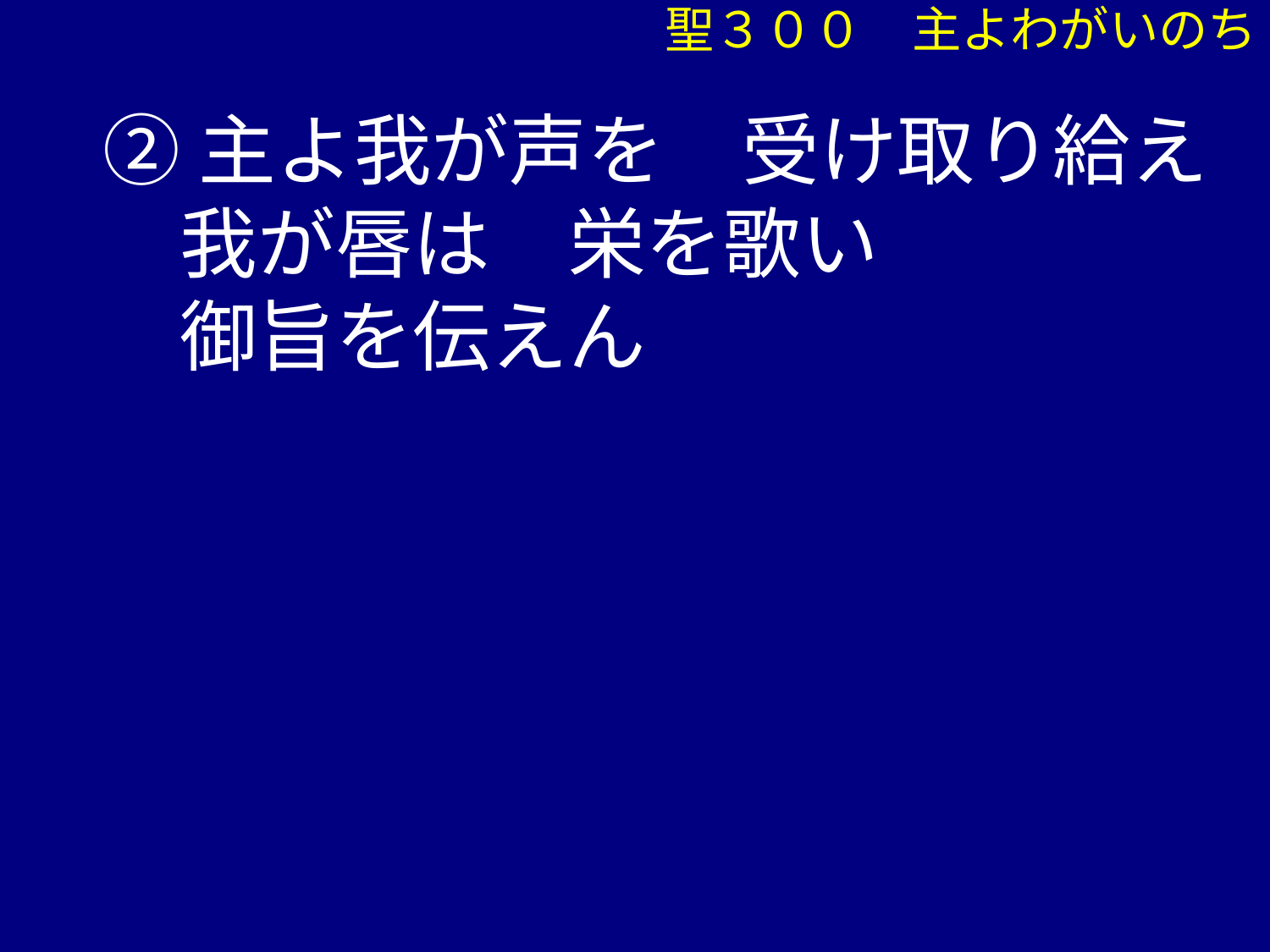

②主よ我が声を　受け取り給え
　我が唇は　栄を歌い
　御旨を伝えん
聖３００　主よわがいのち